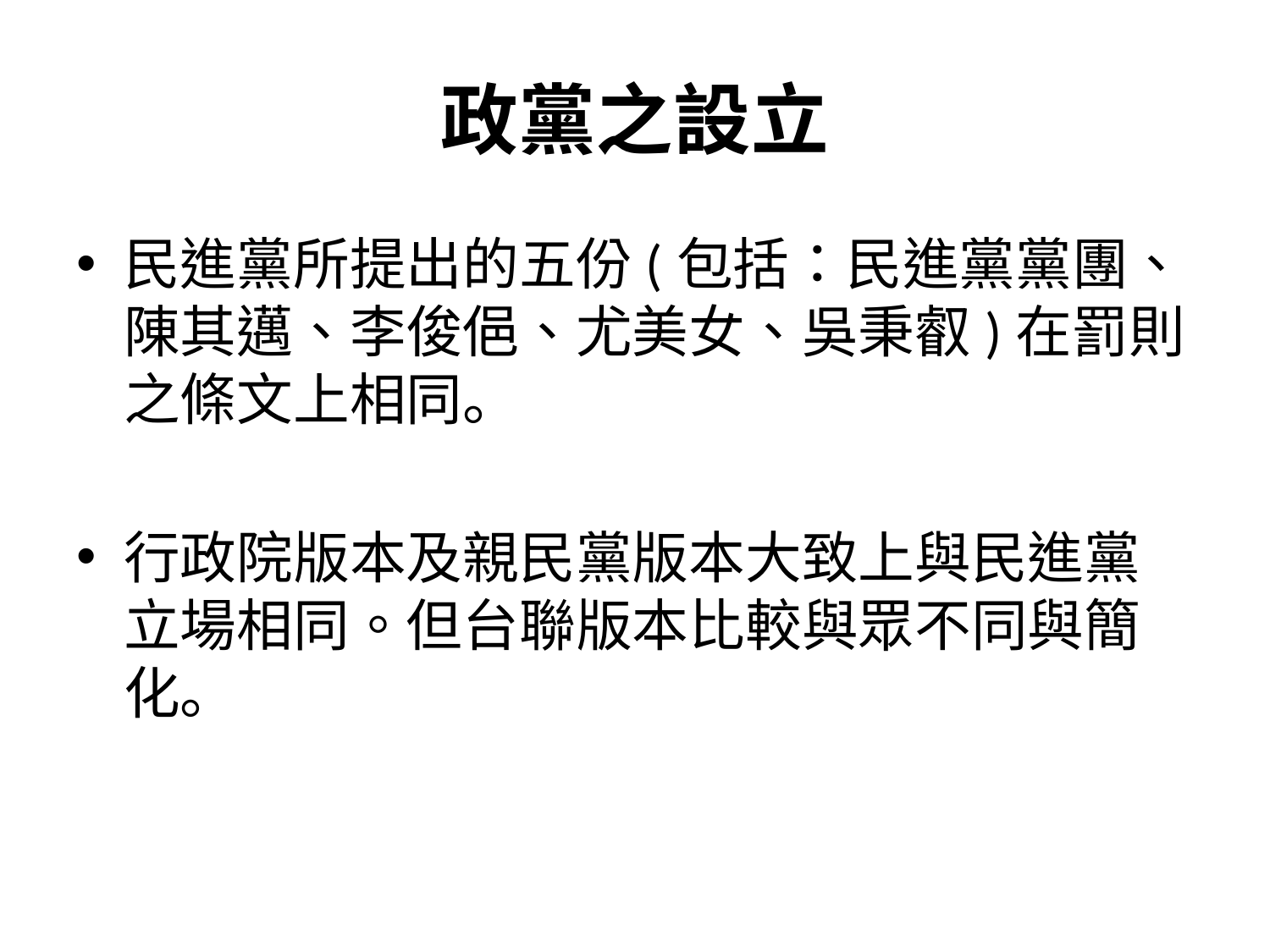

# 政黨之設立
民進黨所提出的五份(包括：民進黨黨團、陳其邁、李俊俋、尤美女、吳秉叡)在罰則之條文上相同。

行政院版本及親民黨版本大致上與民進黨立場相同。但台聯版本比較與眾不同與簡化。